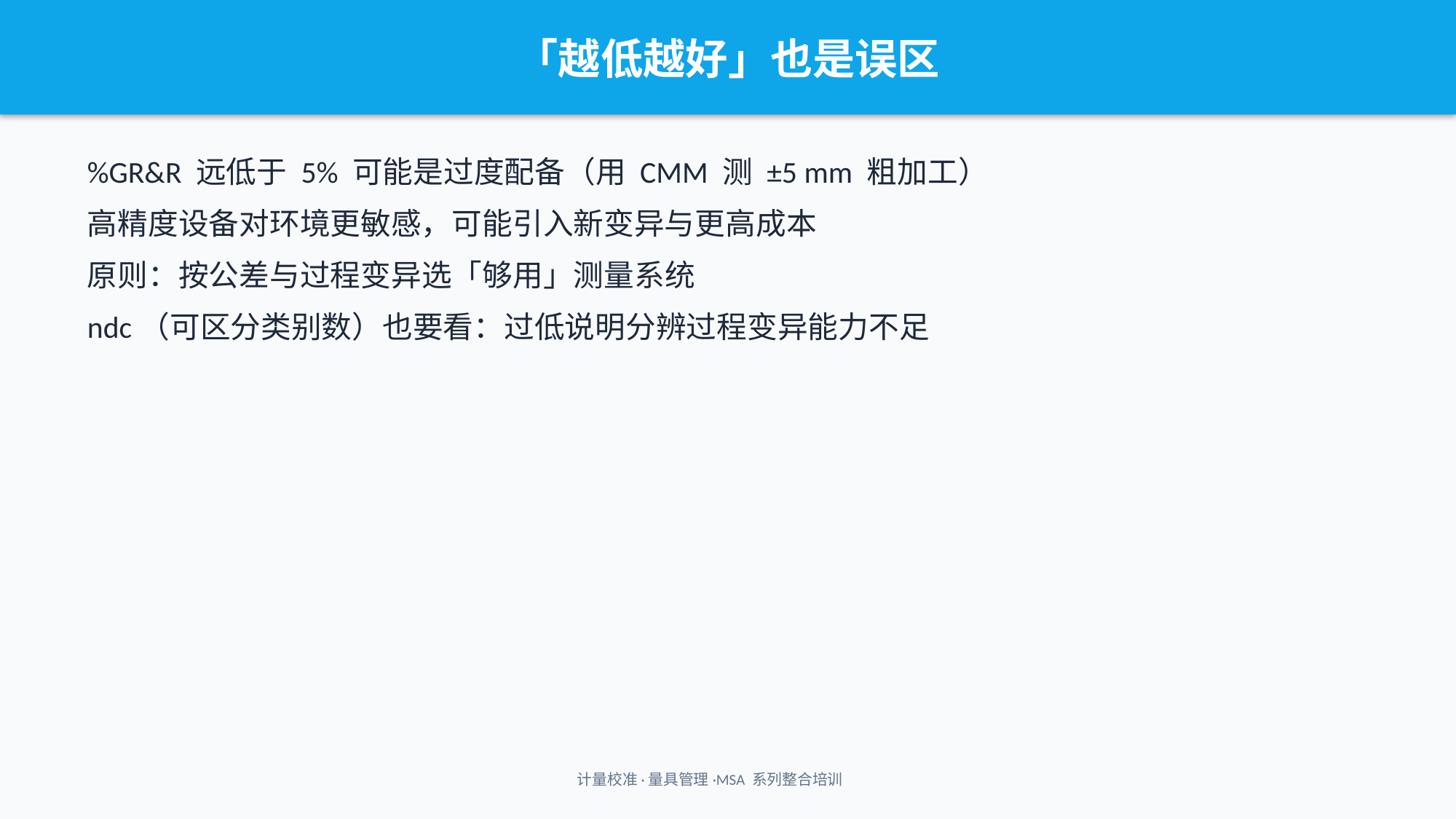

「越低越好」也是误区
%GR&R 远低于 5% 可能是过度配备（用 CMM 测 ±5 mm 粗加工）
高精度设备对环境更敏感，可能引入新变异与更高成本
原则：按公差与过程变异选「够用」测量系统
ndc（可区分类别数）也要看：过低说明分辨过程变异能力不足
计量校准·量具管理·MSA 系列整合培训